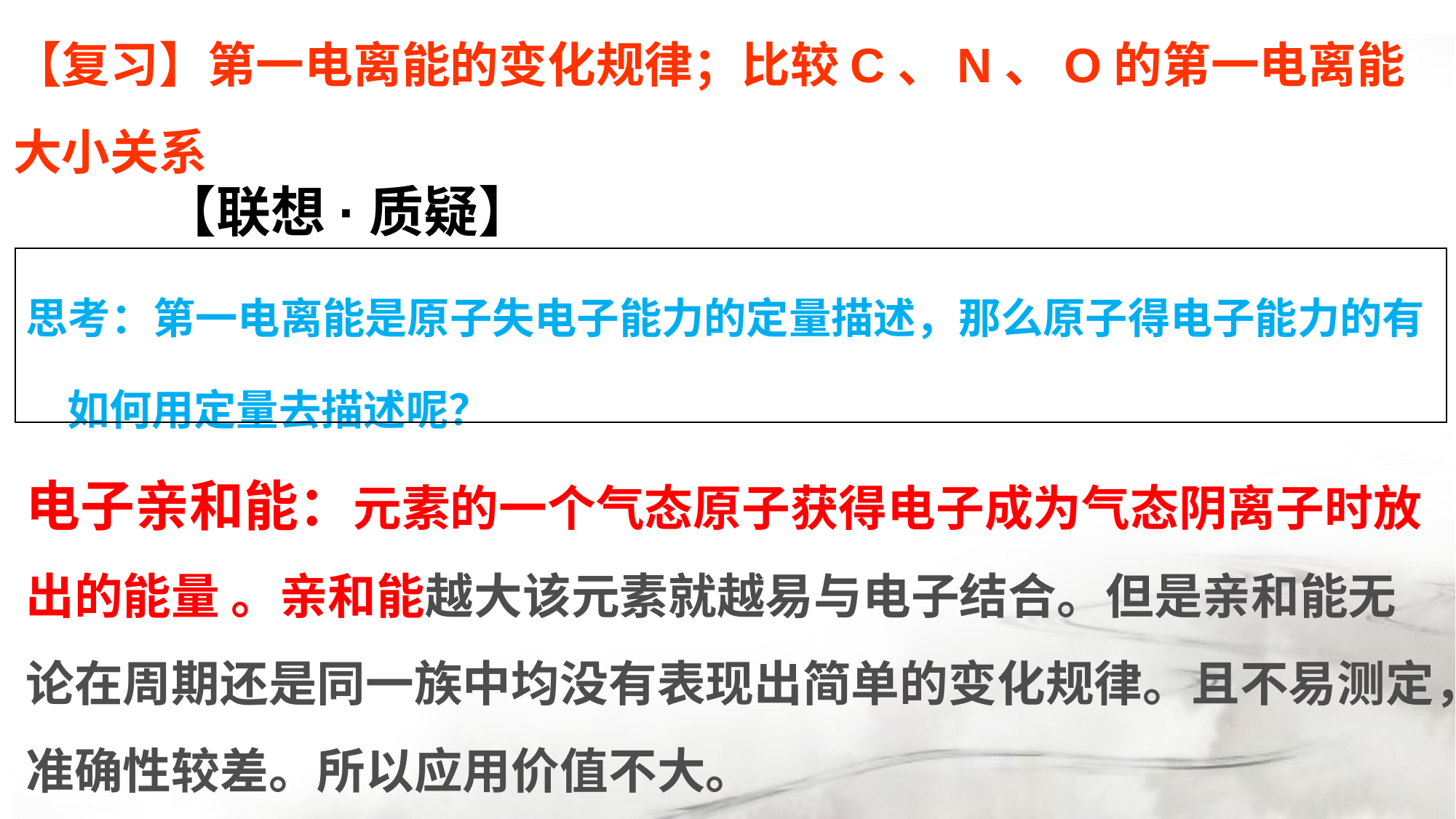

【复习】第一电离能的变化规律；比较C、N、O的第一电离能大小关系Zxxk
【联想·质疑】
| 思考：第一电离能是原子失电子能力的定量描述，那么原子得电子能力的有如何用定量去描述呢？ |
| --- |
电子亲和能：元素的一个气态原子获得电子成为气态阴离子时放出的能量 。亲和能越大该元素就越易与电子结合。但是亲和能无论在周期还是同一族中均没有表现出简单的变化规律。且不易测定，准确性较差。所以应用价值不大。